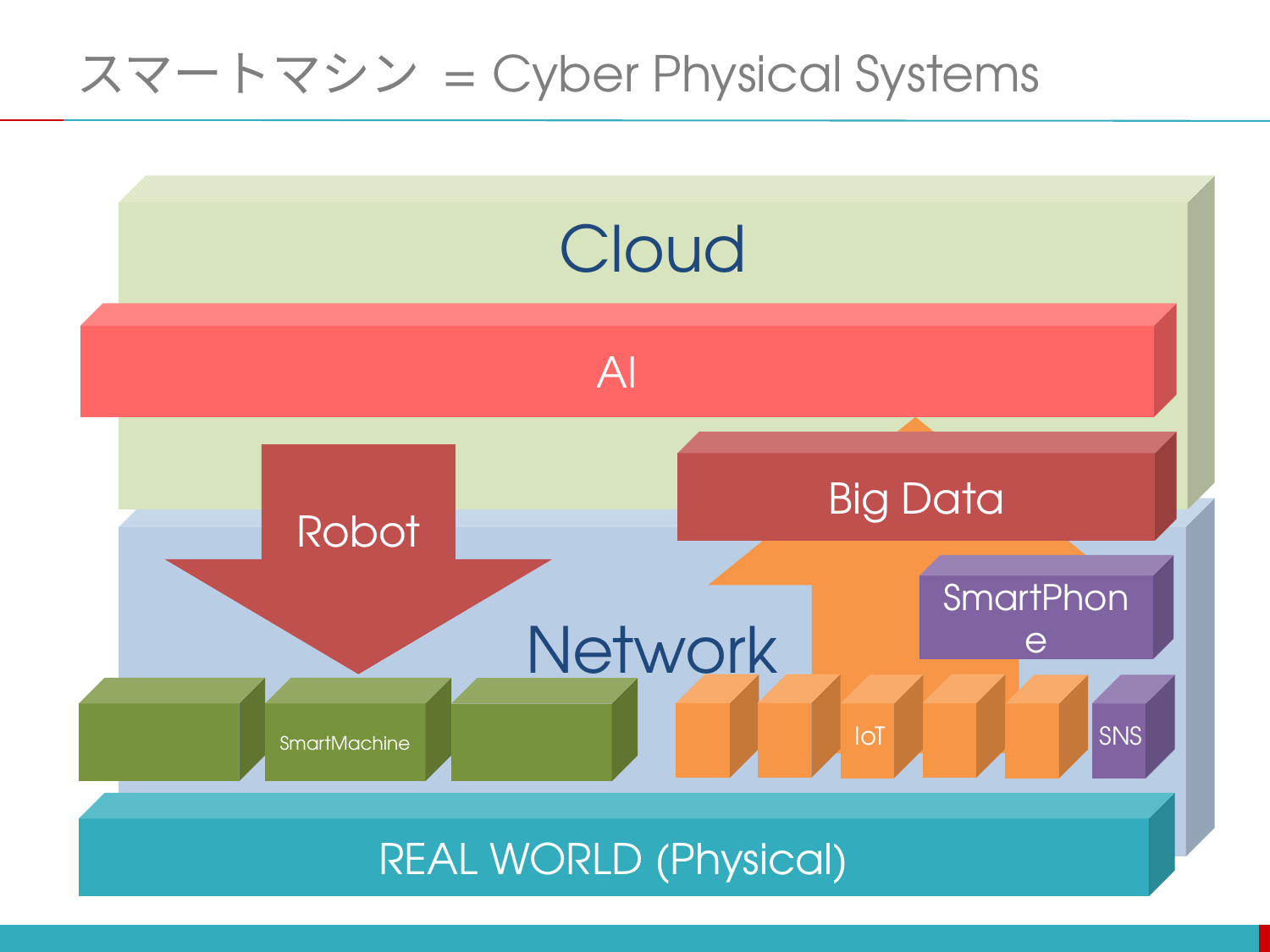

# スマートマシン = Cyber Physical Systems
Cloud
AI

Big Data
Robot

Network
SmartPhone

SmartMachine

SNS
IoT
REAL WORLD (Physical)